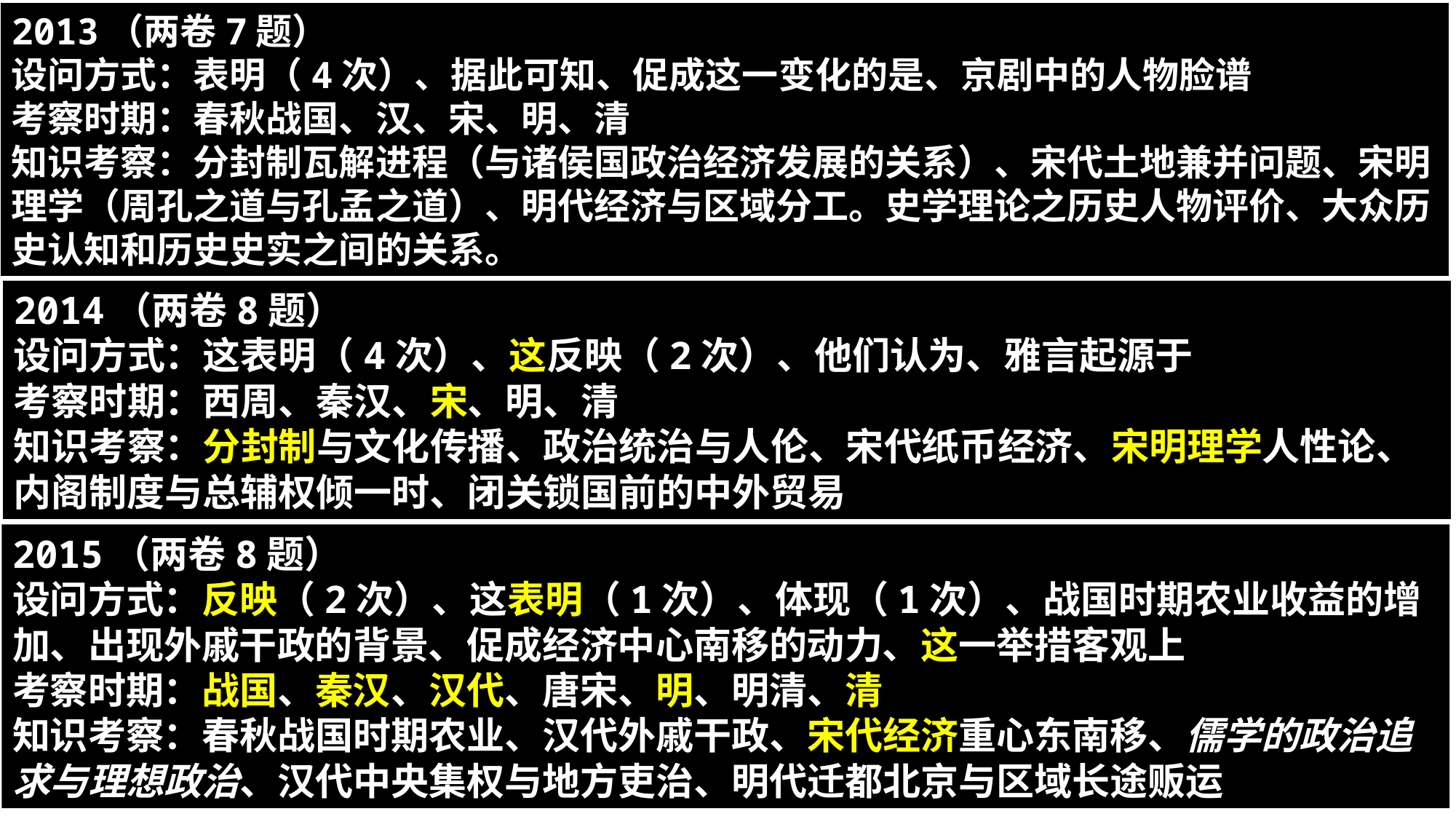

2013（两卷7题）
设问方式：表明（4次）、据此可知、促成这一变化的是、京剧中的人物脸谱
考察时期：春秋战国、汉、宋、明、清
知识考察：分封制瓦解进程（与诸侯国政治经济发展的关系）、宋代土地兼并问题、宋明理学（周孔之道与孔孟之道）、明代经济与区域分工。史学理论之历史人物评价、大众历史认知和历史史实之间的关系。
2014（两卷8题）
设问方式：这表明（4次）、这反映（2次）、他们认为、雅言起源于
考察时期：西周、秦汉、宋、明、清
知识考察：分封制与文化传播、政治统治与人伦、宋代纸币经济、宋明理学人性论、内阁制度与总辅权倾一时、闭关锁国前的中外贸易
2015（两卷8题）
设问方式：反映（2次）、这表明（1次）、体现（1次）、战国时期农业收益的增加、出现外戚干政的背景、促成经济中心南移的动力、这一举措客观上
考察时期：战国、秦汉、汉代、唐宋、明、明清、清
知识考察：春秋战国时期农业、汉代外戚干政、宋代经济重心东南移、儒学的政治追求与理想政治、汉代中央集权与地方吏治、明代迁都北京与区域长途贩运